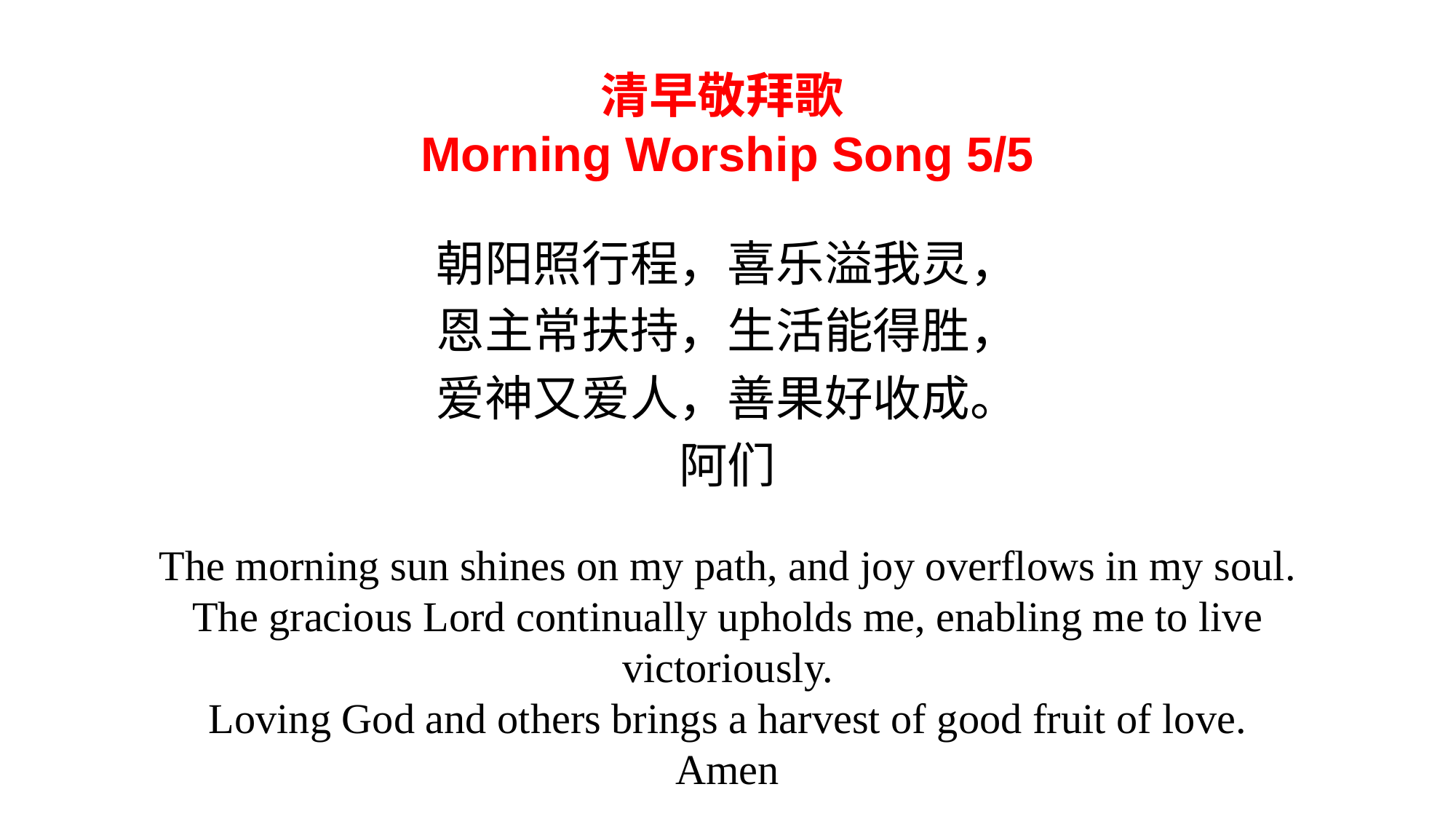

# 清早敬拜歌 Morning Worship Song 5/5
朝阳照行程，喜乐溢我灵，
恩主常扶持，生活能得胜，
爱神又爱人，善果好收成。
阿们

The morning sun shines on my path, and joy overflows in my soul.
The gracious Lord continually upholds me, enabling me to live victoriously.
Loving God and others brings a harvest of good fruit of love.
Amen